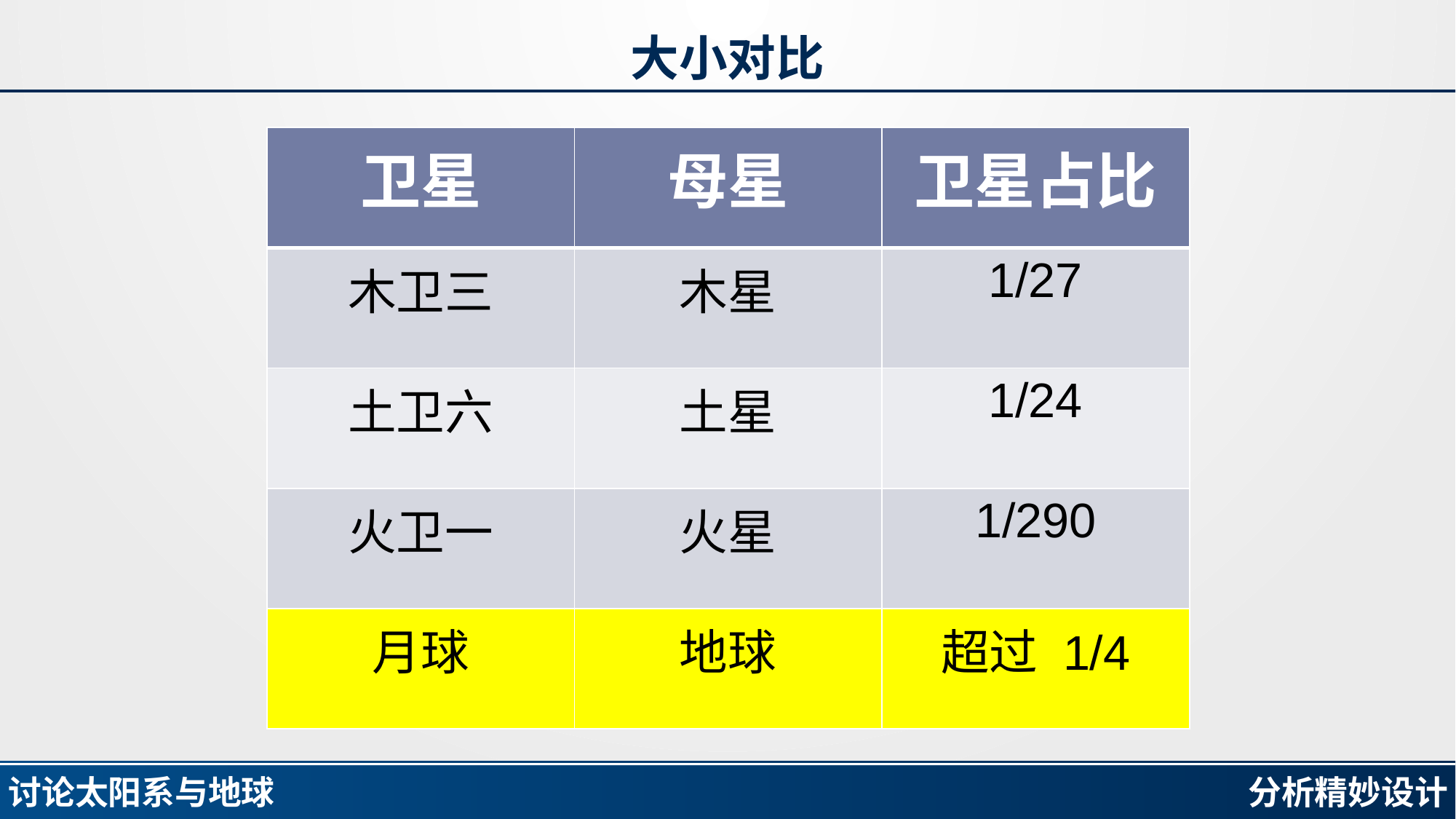

# 大小对比
| 卫星 | 母星 | 卫星占比 |
| --- | --- | --- |
| 木卫三 | 木星 | 1/27 |
| 土卫六 | 土星 | 1/24 |
| 火卫一 | 火星 | 1/290 |
| 月球 | 地球 | 超过 1/4 |